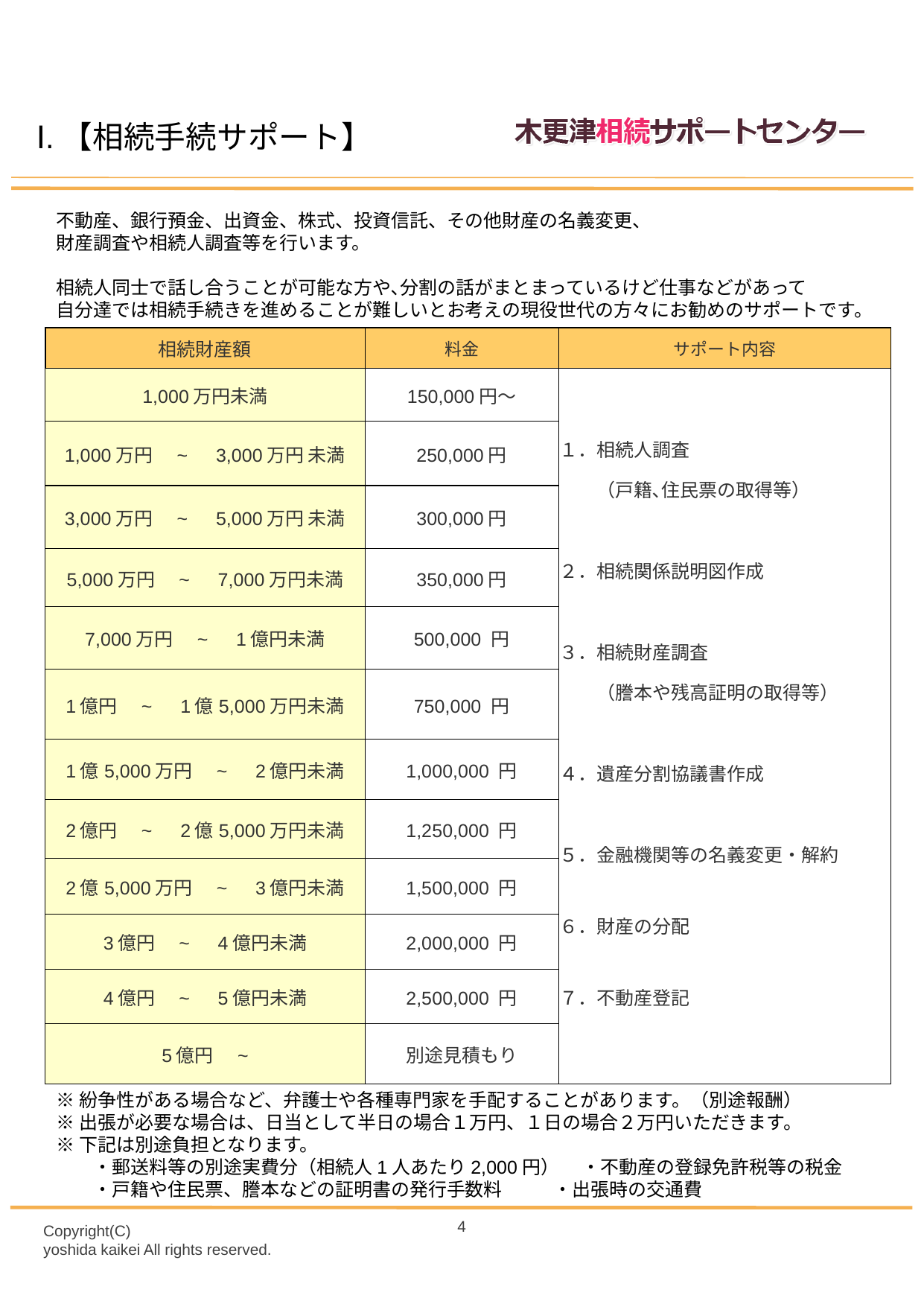

Ⅰ.【相続手続サポート】
不動産、銀行預金、出資金、株式、投資信託、その他財産の名義変更、
財産調査や相続人調査等を行います。
相続人同士で話し合うことが可能な方や､分割の話がまとまっているけど仕事などがあって
自分達では相続手続きを進めることが難しいとお考えの現役世代の方々にお勧めのサポートです。
| 相続財産額 | 料金 | サポート内容 |
| --- | --- | --- |
| 1,000万円未満 | 150,000円～ | １．相続人調査 　　（戸籍､住民票の取得等） ２．相続関係説明図作成 ３．相続財産調査 　　（謄本や残高証明の取得等） ４．遺産分割協議書作成 ５．金融機関等の名義変更・解約 ６．財産の分配 ７．不動産登記 |
| 1,000万円　~　3,000万円 未満 | 250,000円 |  |
| 3,000万円　~　5,000万円 未満 | 300,000円 |  |
| 5,000万円　~　7,000万円未満 | 350,000円 |  |
| 7,000万円　~　1億円未満 | 500,000 円 |  |
| 1億円　~　1億5,000万円未満 | 750,000 円 |  |
| 1億5,000万円　~　2億円未満 | 1,000,000 円 |  |
| 2億円　~　2億5,000万円未満 | 1,250,000 円 |  |
| 2億5,000万円　~　3億円未満 | 1,500,000 円 |  |
| 3億円　~　4億円未満 | 2,000,000 円 |  |
| 4億円　~　5億円未満 | 2,500,000 円 |  |
| 5億円　~ | 別途見積もり |  |
※紛争性がある場合など、弁護士や各種専門家を手配することがあります。（別途報酬）
※出張が必要な場合は、日当として半日の場合１万円、１日の場合２万円いただきます。
※下記は別途負担となります。
　　・郵送料等の別途実費分（相続人1人あたり2,000円）　 ・不動産の登録免許税等の税金
　　・戸籍や住民票、謄本などの証明書の発行手数料      　  ・出張時の交通費
4